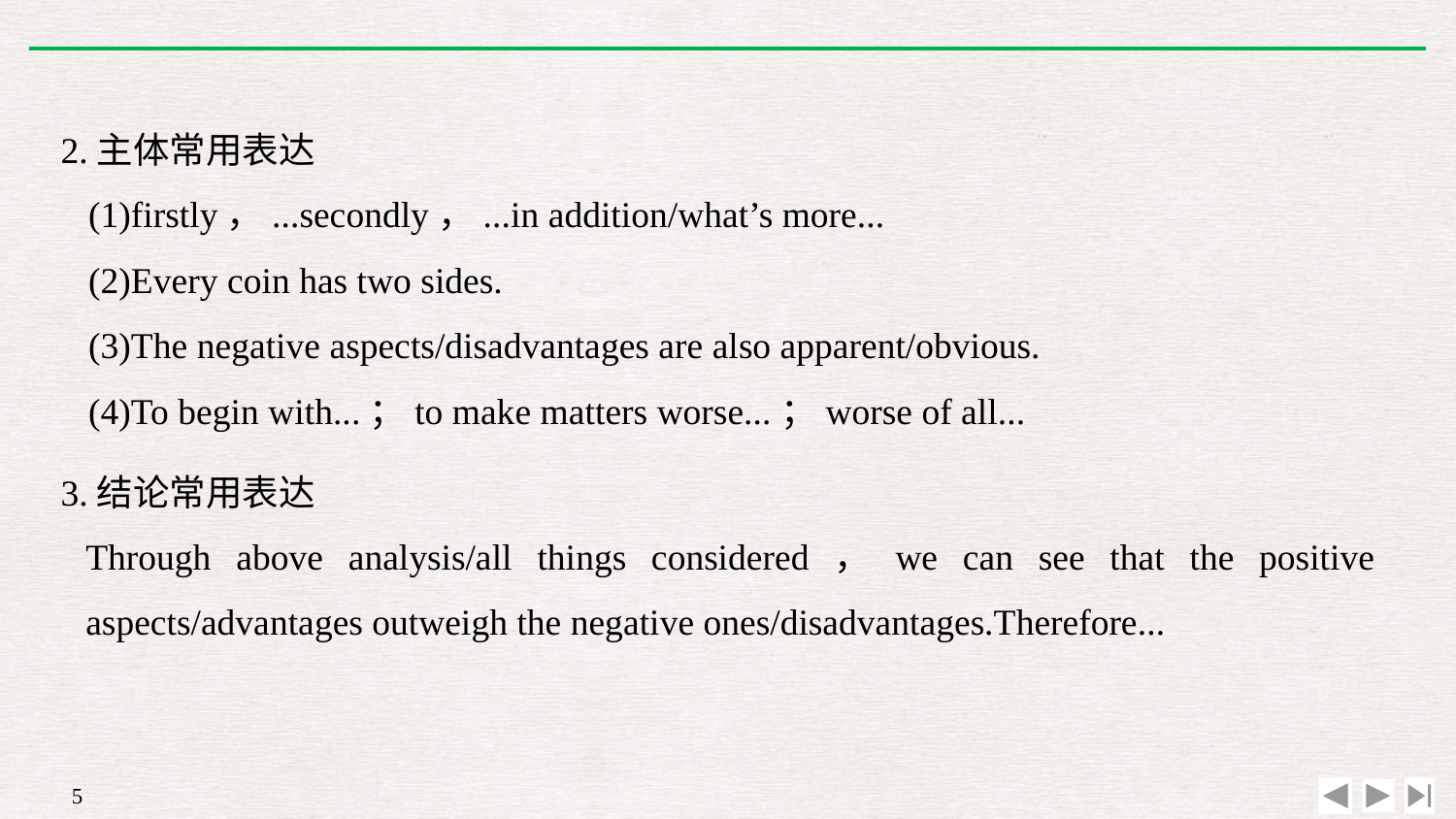

2.主体常用表达
(1)firstly，...secondly，...in addition/what’s more...
(2)Every coin has two sides.
(3)The negative aspects/disadvantages are also apparent/obvious.
(4)To begin with...；to make matters worse...；worse of all...
3.结论常用表达
Through above analysis/all things considered，we can see that the positive aspects/advantages outweigh the negative ones/disadvantages.Therefore...